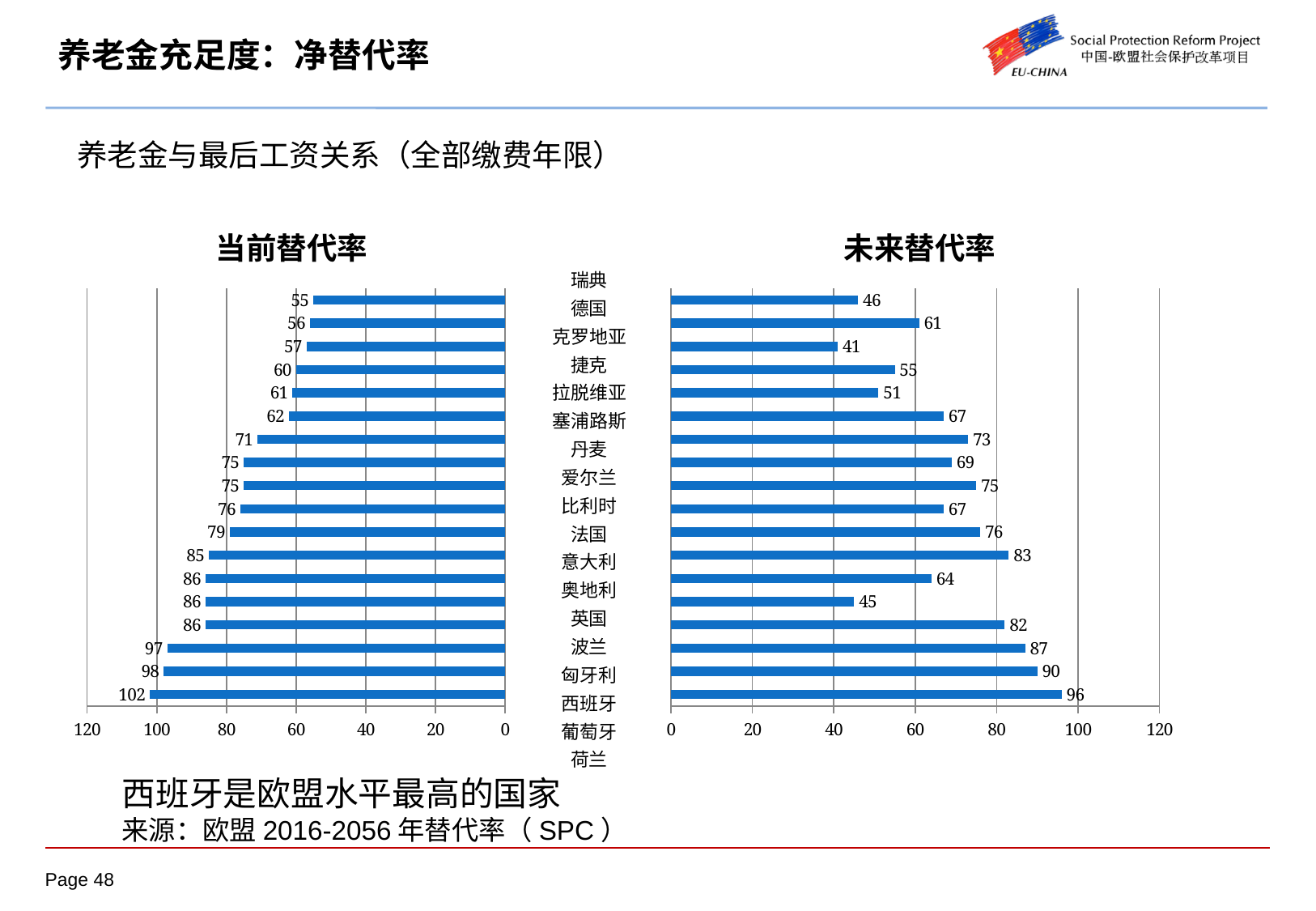

# 养老金充足度：净替代率
养老金与最后工资关系（全部缴费年限）

### Chart: 当前替代率

| Category | Tasa actual |
|---|---|
| Holanda | 102.0 |
| Portugal | 98.0 |
| España | 97.0 |
| Hungría | 86.0 |
| Polonia | 86.0 |
| Reino Unido | 86.0 |
| Austria | 85.0 |
| Italia | 79.0 |
| Francia | 76.0 |
| Bélgica | 75.0 |
| Irlanda | 75.0 |
| Dinamarca | 71.0 |
| Chipre | 62.0 |
| Letonia | 61.0 |
| República Checa | 60.0 |
| Croacia | 57.0 |
| Alemania | 56.0 |
| Suecia | 55.0 |

### Chart: 未来替代率

| Category | Tasa futura |
|---|---|
| Holanda | 96.0 |
| Portugal | 90.0 |
| España | 87.0 |
| Hungría | 82.0 |
| Polonia | 45.0 |
| Reino Unido | 64.0 |
| Austria | 83.0 |
| Italia | 76.0 |
| Francia | 67.0 |
| Bélgica | 75.0 |
| Irlanda | 69.0 |
| Dinamarca | 73.0 |
| Chipre | 67.0 |
| Letonia | 51.0 |
| República Checa | 55.0 |
| Croacia | 41.0 |
| Alemania | 61.0 |
| Suecia | 46.0 |
| 瑞典 |
| --- |
| 德国 |
| 克罗地亚 |
| 捷克 |
| 拉脱维亚 |
| 塞浦路斯 |
| 丹麦 |
| 爱尔兰 |
| 比利时 |
| 法国 |
| 意大利 |
| 奥地利 |
| 英国 |
| 波兰 |
| 匈牙利 |
| 西班牙 |
| 葡萄牙 |
| 荷兰 |
西班牙是欧盟水平最高的国家
来源：欧盟2016-2056年替代率（SPC）